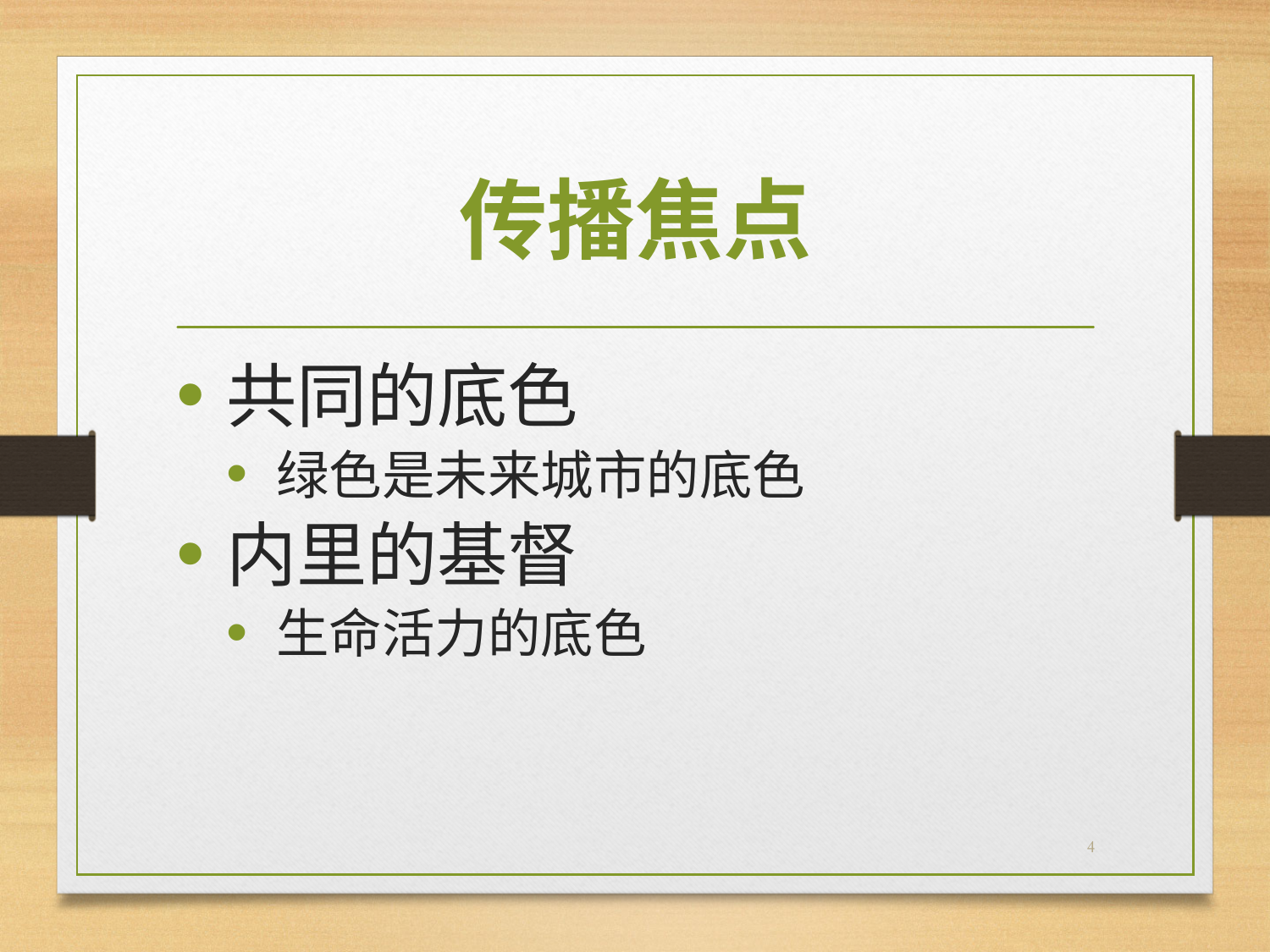

# 传播焦点
共同的底色
绿色是未来城市的底色
内里的基督
生命活力的底色

4